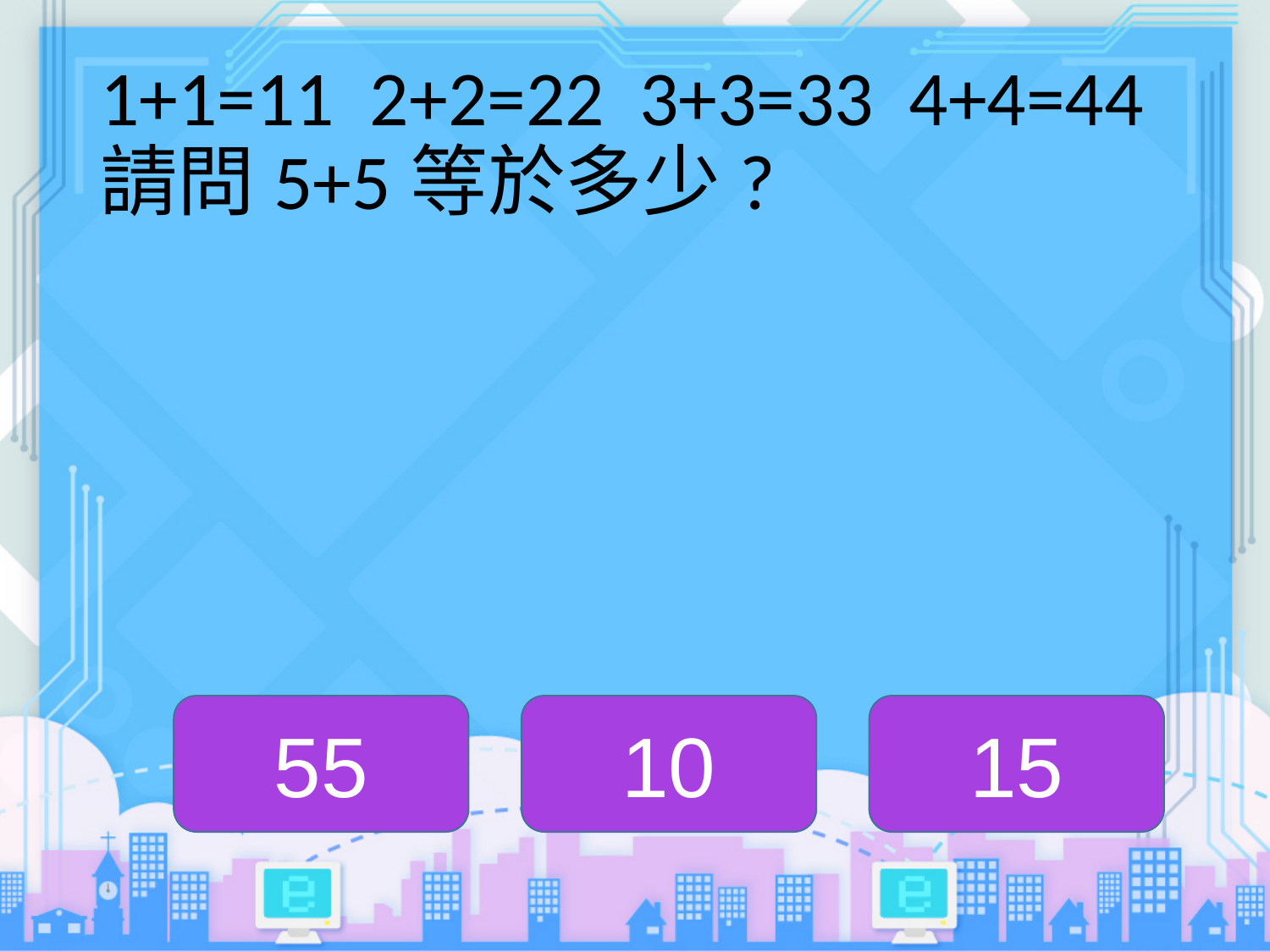

# 1+1=11  2+2=22  3+3=33  4+4=44 請問5+5等於多少?
55
10
15